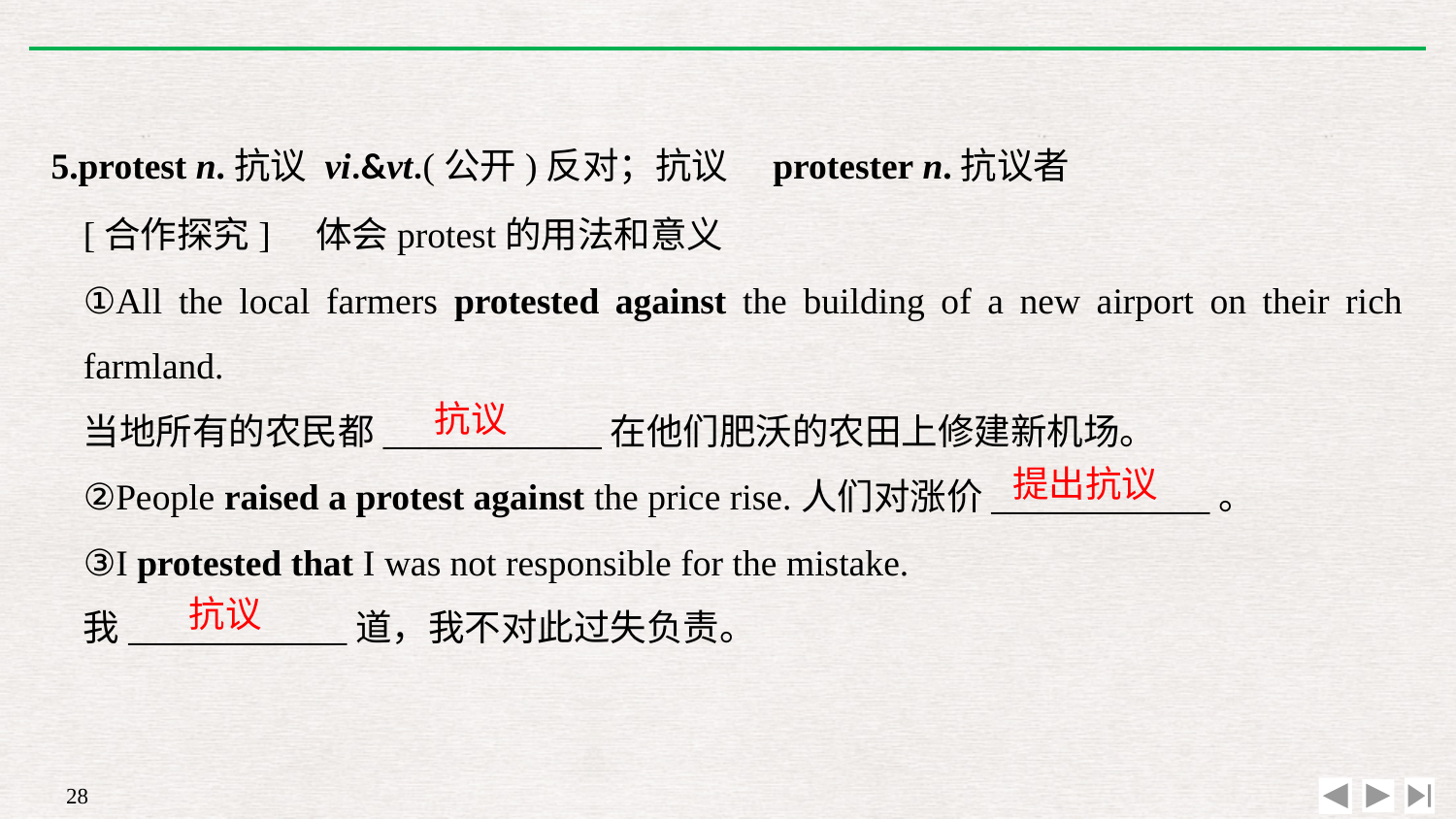

5.protest n.抗议 vi.&vt.(公开)反对；抗议　protester n.抗议者
[合作探究]　体会protest的用法和意义
①All the local farmers protested against the building of a new airport on their rich farmland.
当地所有的农民都____________在他们肥沃的农田上修建新机场。
②People raised a protest against the price rise.人们对涨价____________。
③I protested that I was not responsible for the mistake.
我____________道，我不对此过失负责。
抗议
提出抗议
抗议